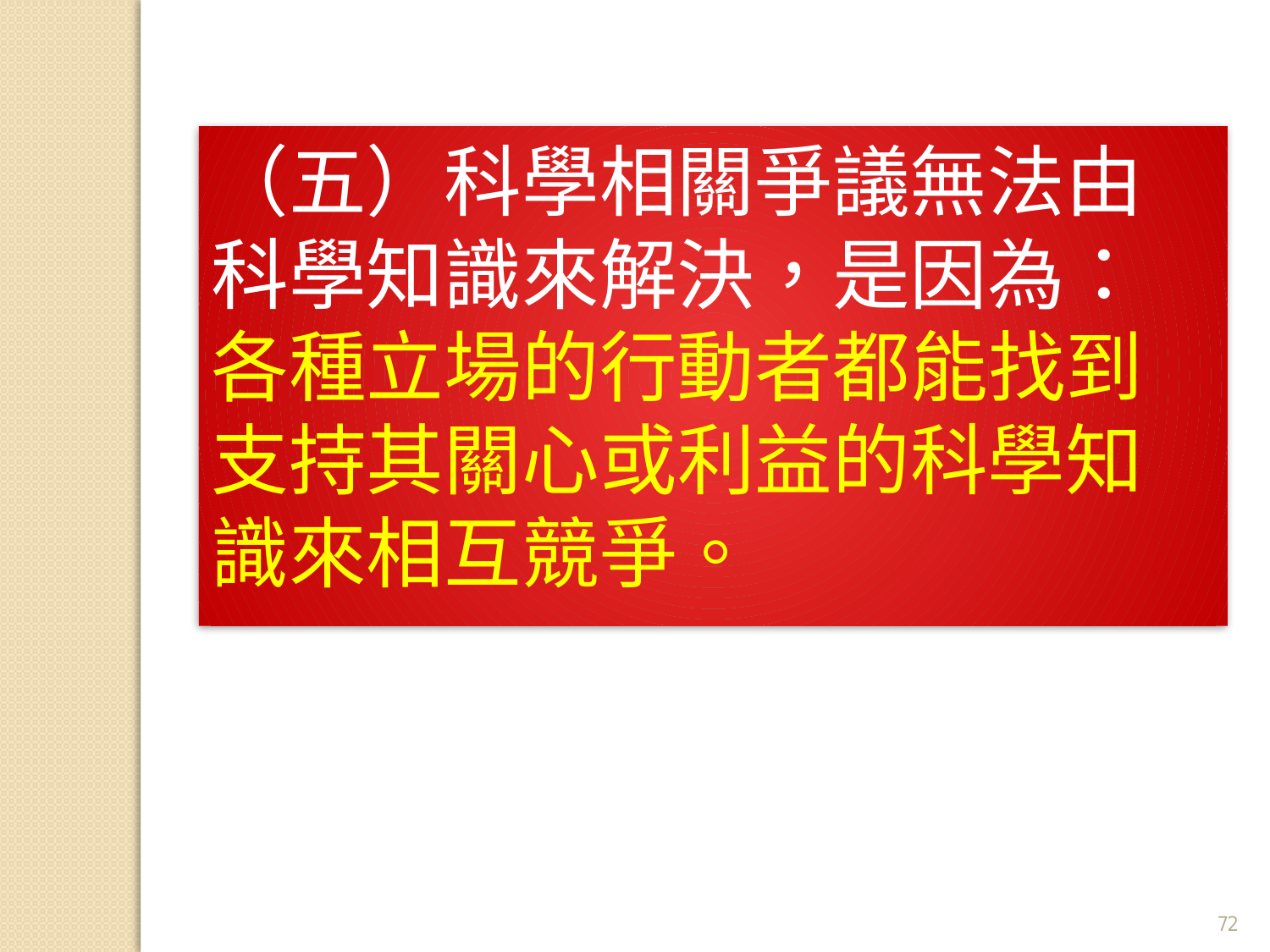

（五）科學相關爭議無法由科學知識來解決，是因為：各種立場的行動者都能找到支持其關心或利益的科學知識來相互競爭。
72